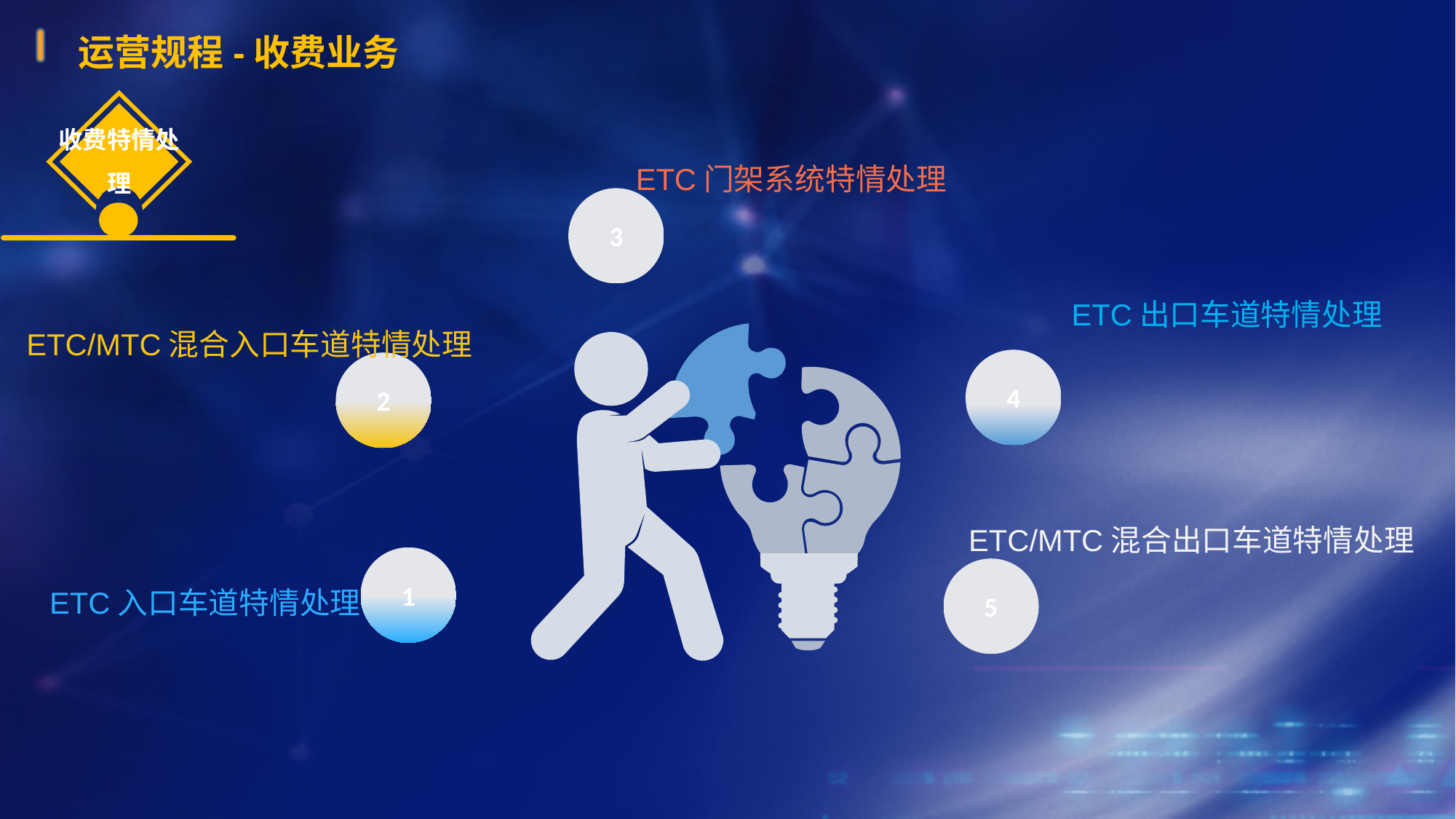

运营规程-收费业务
收费特情处理
ETC门架系统特情处理
3

ETC出口车道特情处理
ETC/MTC混合入口车道特情处理

4
2
ETC/MTC混合出口车道特情处理
1
5
ETC入口车道特情处理